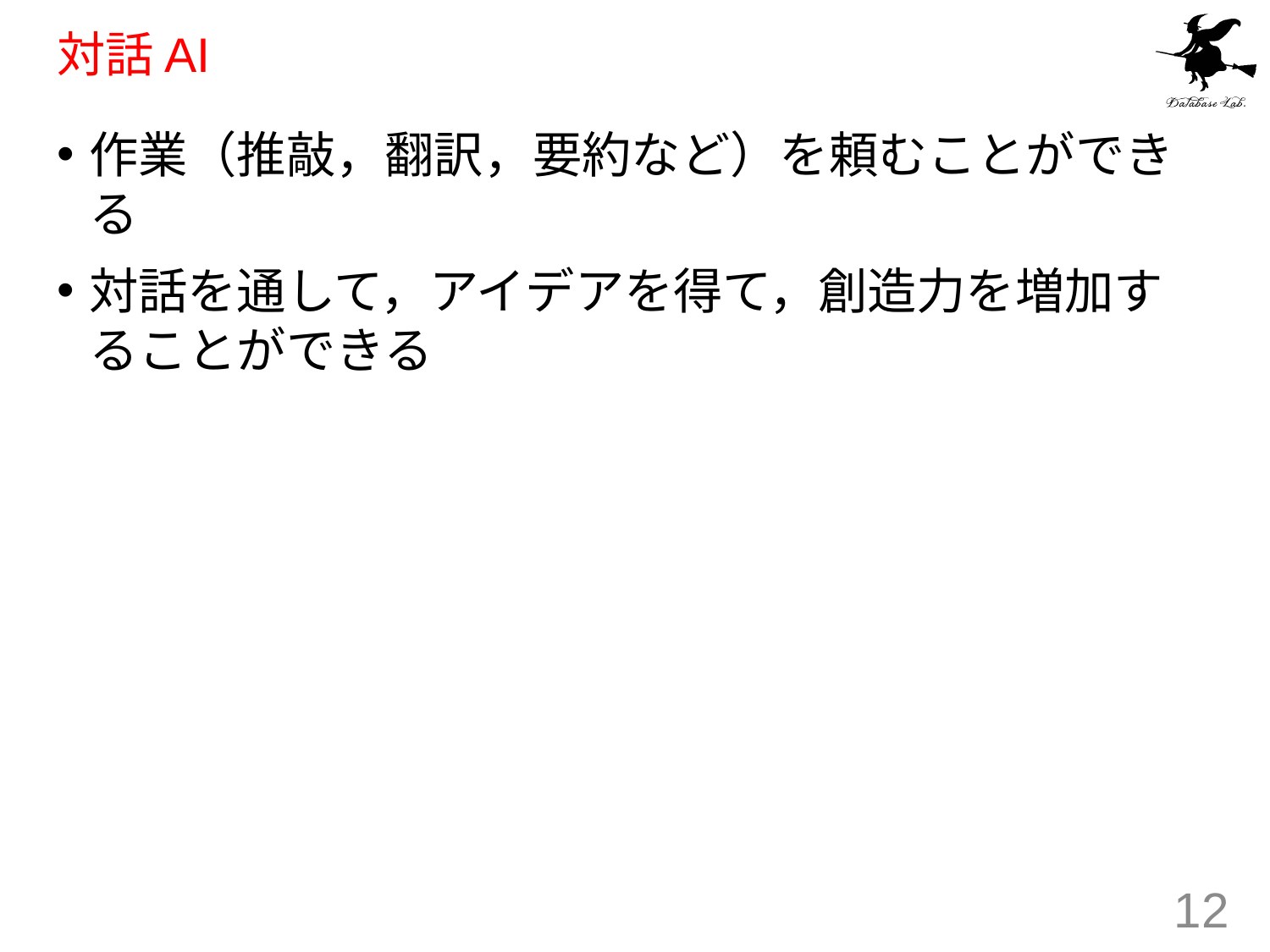

# 対話AI
作業（推敲，翻訳，要約など）を頼むことができる
対話を通して，アイデアを得て，創造力を増加することができる
12